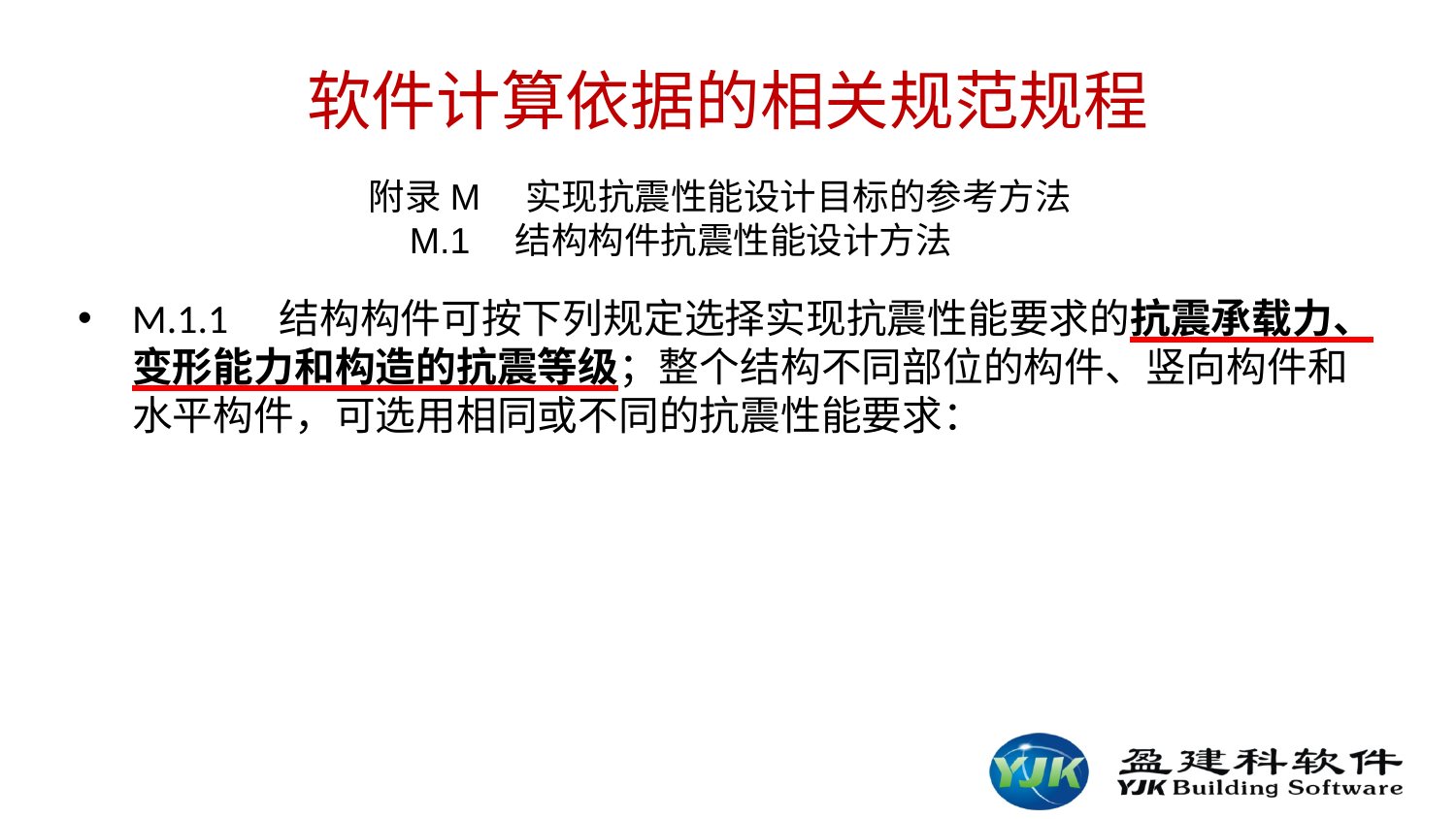

# 软件计算依据的相关规范规程
附录M  实现抗震性能设计目标的参考方法
    M.1  结构构件抗震性能设计方法
M.1.1  结构构件可按下列规定选择实现抗震性能要求的抗震承载力、变形能力和构造的抗震等级；整个结构不同部位的构件、竖向构件和水平构件，可选用相同或不同的抗震性能要求：